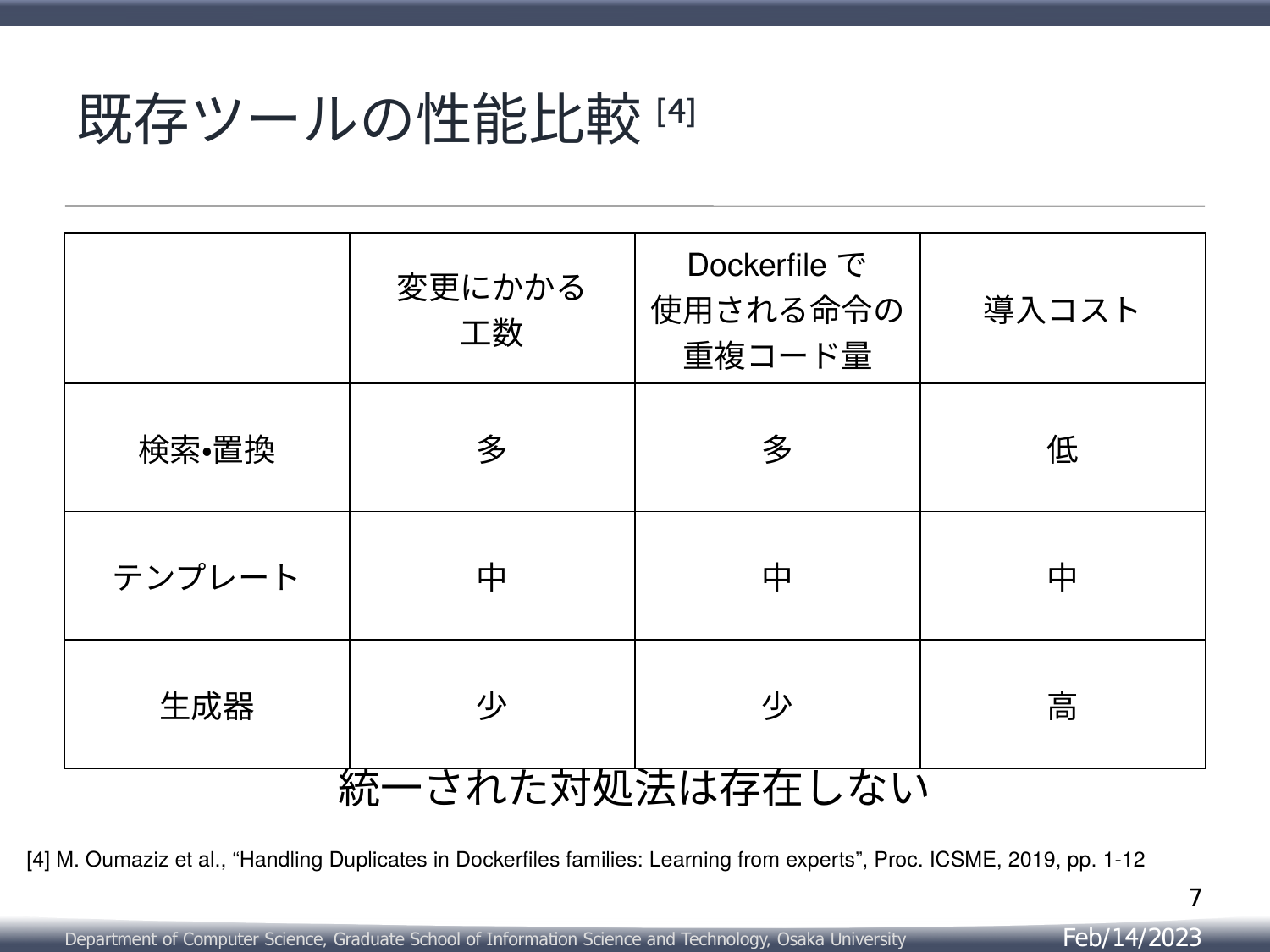

# 既存ツールの性能比較[4]
|  | 変更にかかる 工数 | Dockerfileで 使用される命令の 重複コード量 | 導入コスト |
| --- | --- | --- | --- |
| 検索・置換 | 多 | 多 | 低 |
| テンプレート | 中 | 中 | 中 |
| 生成器 | 少 | 少 | 高 |
統一された対処法は存在しない
[4] M. Oumaziz et al., “Handling Duplicates in Dockerfiles families: Learning from experts”, Proc. ICSME, 2019, pp. 1-12
7
Feb/14/2023